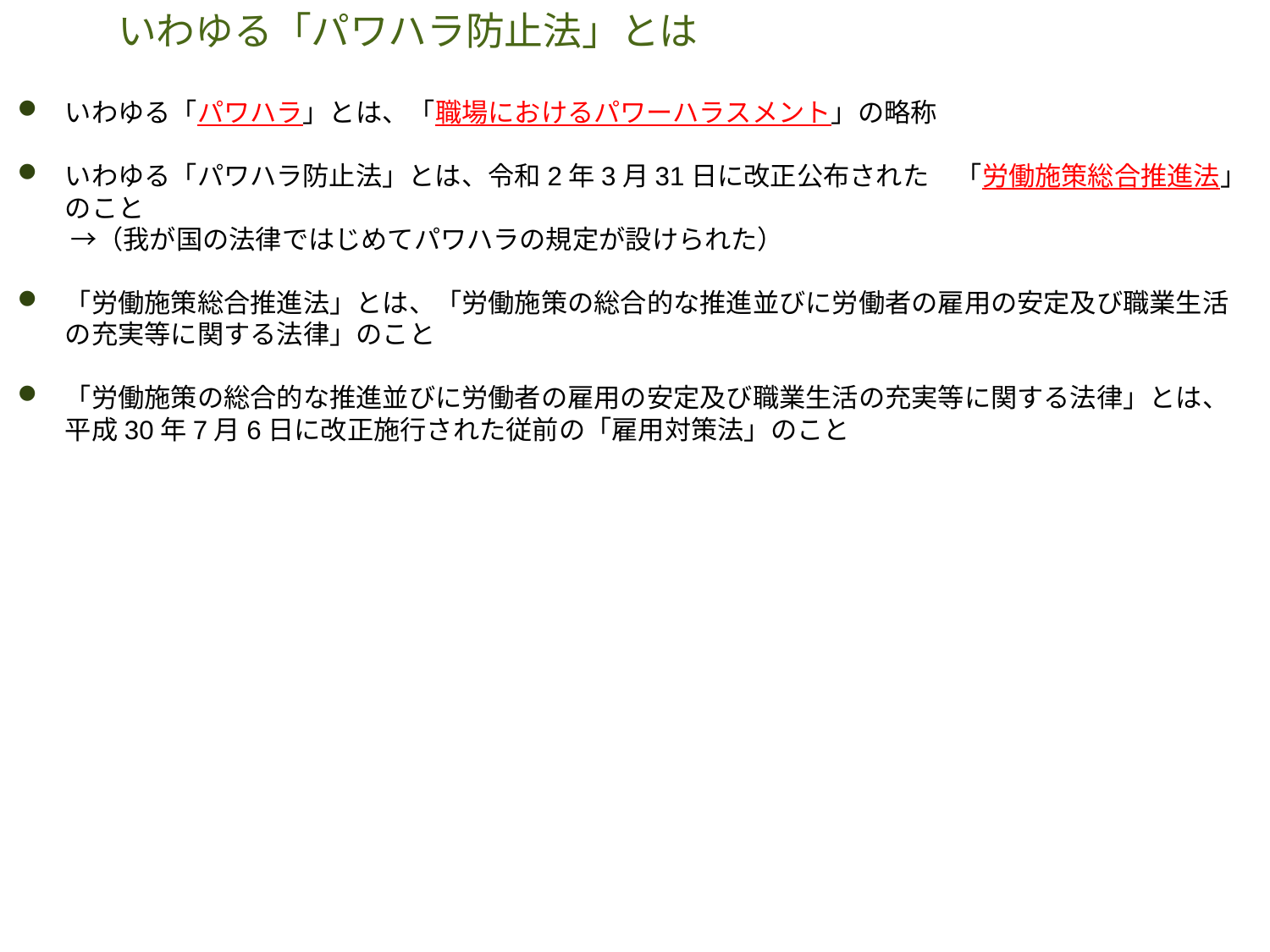

いわゆる「パワハラ防止法」とは
いわゆる「パワハラ」とは、「職場におけるパワーハラスメント」の略称

いわゆる「パワハラ防止法」とは、令和2年3月31日に改正公布された　「労働施策総合推進法」のこと
　　→（我が国の法律ではじめてパワハラの規定が設けられた）

「労働施策総合推進法」とは、「労働施策の総合的な推進並びに労働者の雇用の安定及び職業生活の充実等に関する法律」のこと

「労働施策の総合的な推進並びに労働者の雇用の安定及び職業生活の充実等に関する法律」とは、平成30年7月6日に改正施行された従前の「雇用対策法」のこと